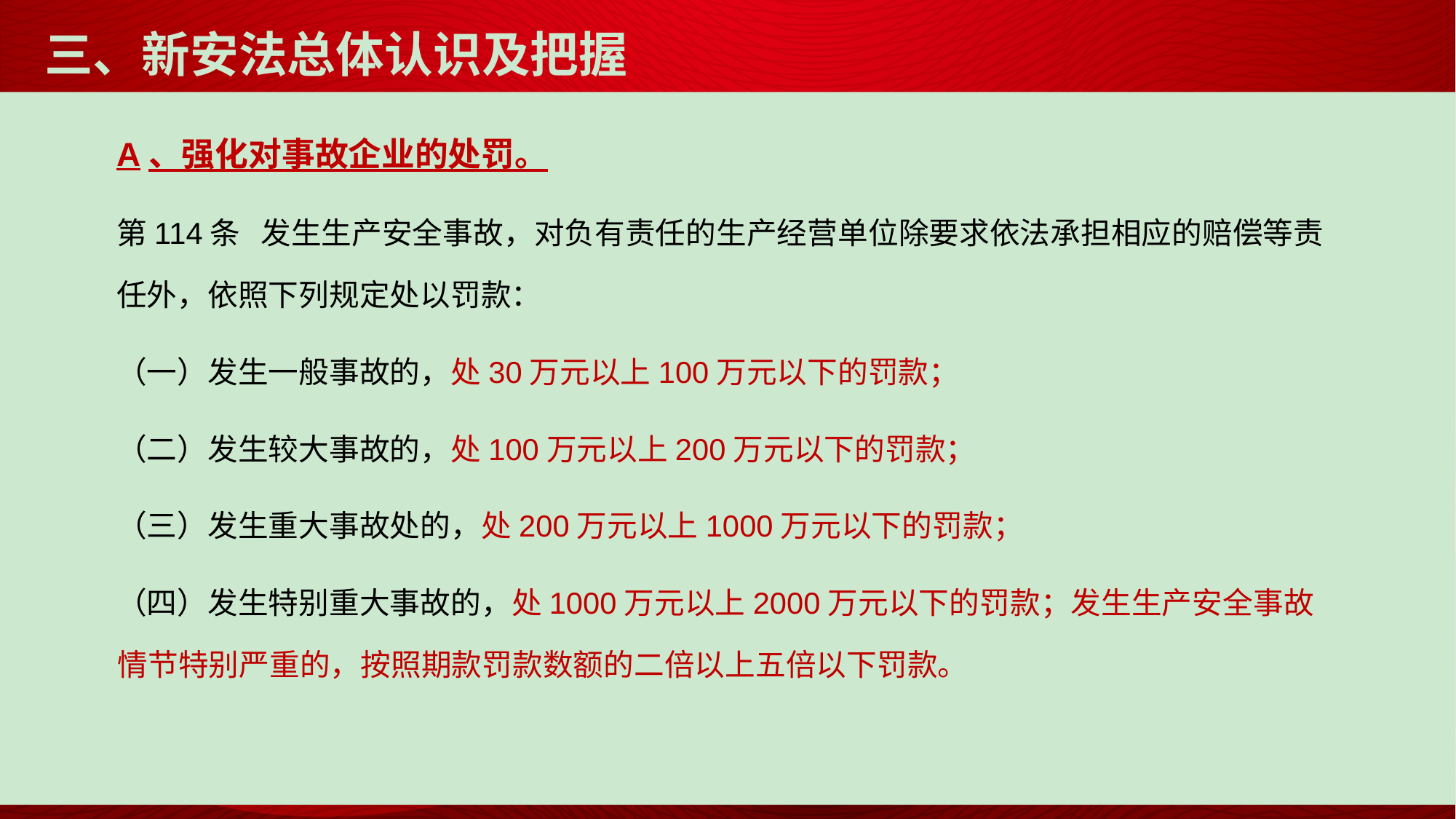

# 三、新安法总体认识及把握
A、强化对事故企业的处罚。
第114条   发生生产安全事故，对负有责任的生产经营单位除要求依法承担相应的赔偿等责任外，依照下列规定处以罚款：
（一）发生一般事故的，处30万元以上100万元以下的罚款；
（二）发生较大事故的，处100万元以上200万元以下的罚款；
（三）发生重大事故处的，处200万元以上1000万元以下的罚款；
（四）发生特别重大事故的，处1000万元以上2000万元以下的罚款；发生生产安全事故情节特别严重的，按照期款罚款数额的二倍以上五倍以下罚款。